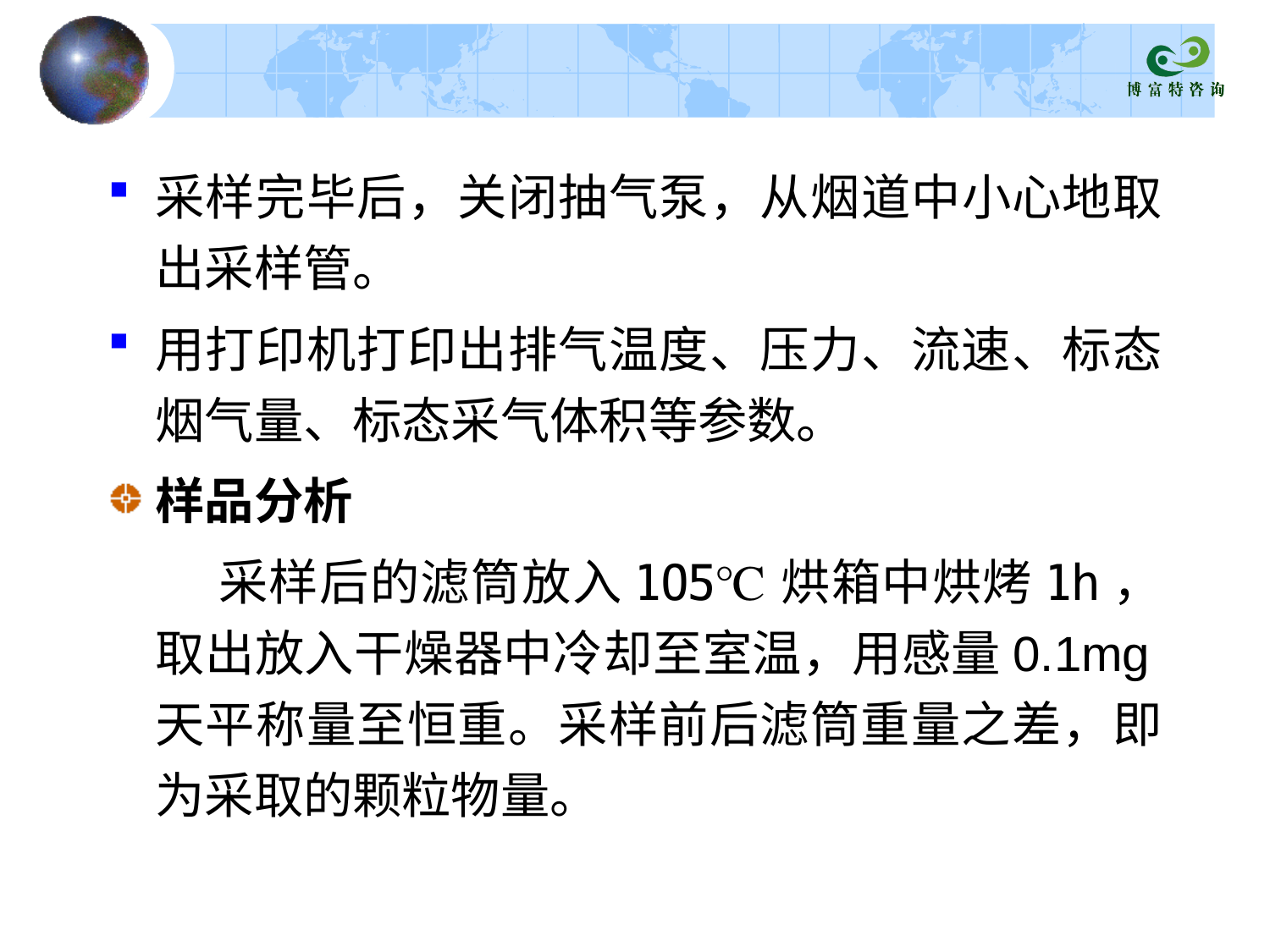

采样完毕后，关闭抽气泵，从烟道中小心地取出采样管。
用打印机打印出排气温度、压力、流速、标态烟气量、标态采气体积等参数。
样品分析
        采样后的滤筒放入105℃烘箱中烘烤1h，取出放入干燥器中冷却至室温，用感量0.1mg天平称量至恒重。采样前后滤筒重量之差，即为采取的颗粒物量。